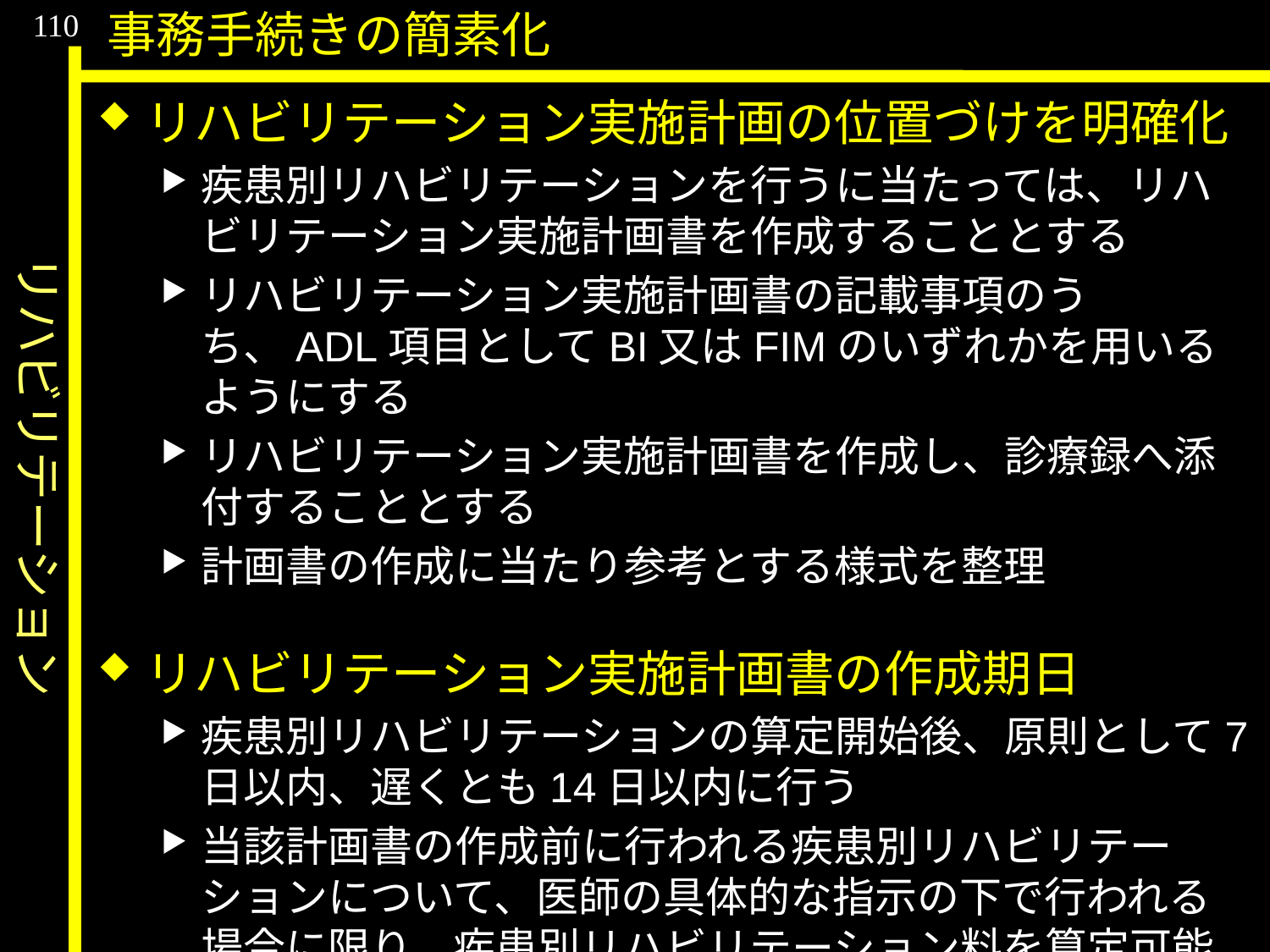

リハビリテーション
110
事務手続きの簡素化

リハビリテーション実施計画の位置づけを明確化
疾患別リハビリテーションを行うに当たっては、リハビリテーション実施計画書を作成することとする
リハビリテーション実施計画書の記載事項のうち、ADL項目としてBI又はFIMのいずれかを用いるようにする
リハビリテーション実施計画書を作成し、診療録へ添付することとする
計画書の作成に当たり参考とする様式を整理

リハビリテーション実施計画書の作成期日
疾患別リハビリテーションの算定開始後、原則として7日以内、遅くとも14日以内に行う
当該計画書の作成前に行われる疾患別リハビリテーションについて、医師の具体的な指示の下で行われる場合に限り、疾患別リハビリテーション料を算定可能